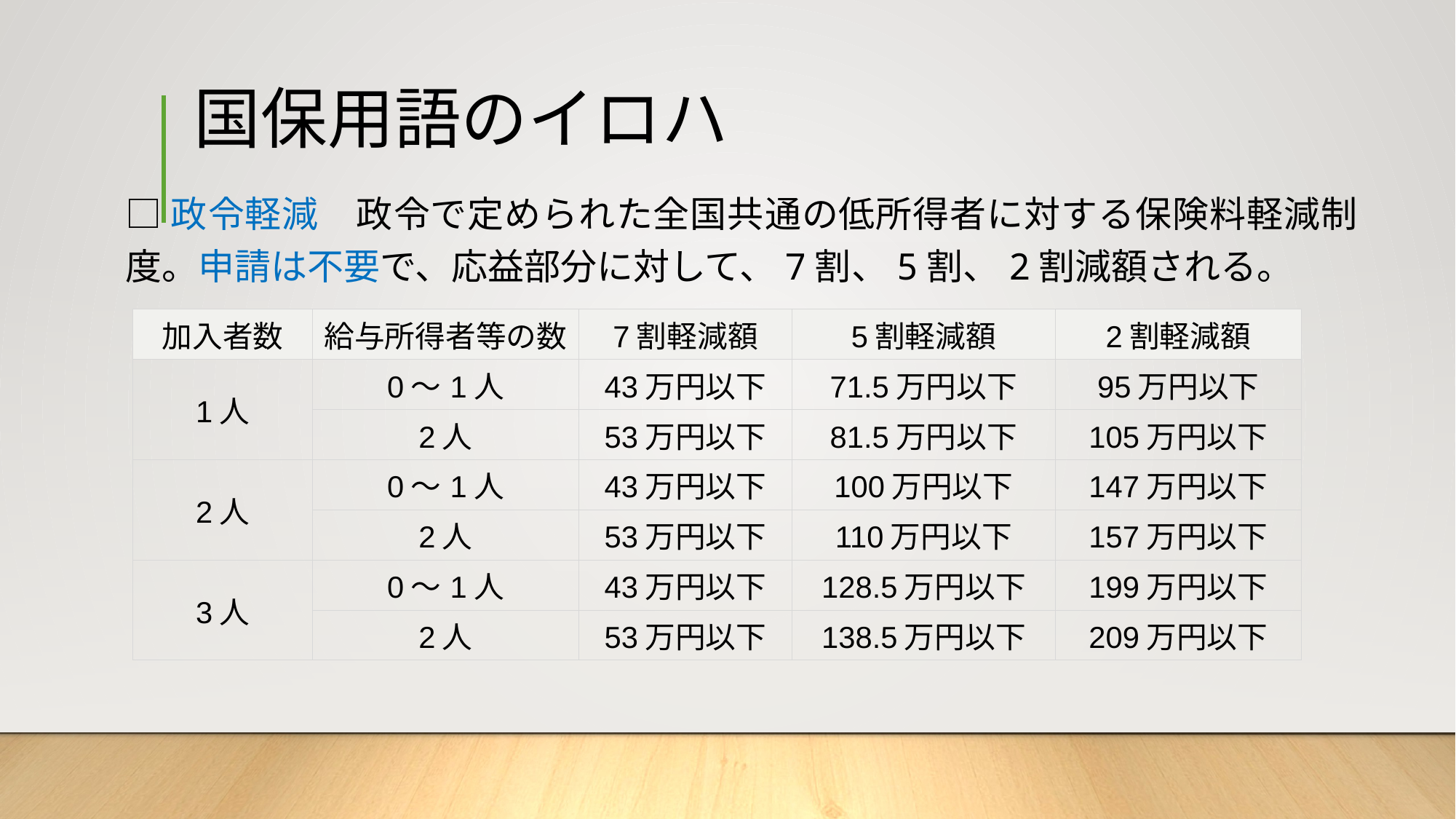

# 国保用語のイロハ
□政令軽減　政令で定められた全国共通の低所得者に対する保険料軽減制度。申請は不要で、応益部分に対して、7割、5割、2割減額される。

| 加入者数 | 給与所得者等の数 | 7割軽減額 | 5割軽減額 | 2割軽減額 |
| --- | --- | --- | --- | --- |
| 1人 | 0～1人 | 43万円以下 | 71.5万円以下 | 95万円以下 |
|  | 2人 | 53万円以下 | 81.5万円以下 | 105万円以下 |
| 2人 | 0～1人 | 43万円以下 | 100万円以下 | 147万円以下 |
|  | 2人 | 53万円以下 | 110万円以下 | 157万円以下 |
| 3人 | 0～1人 | 43万円以下 | 128.5万円以下 | 199万円以下 |
|  | 2人 | 53万円以下 | 138.5万円以下 | 209万円以下 |